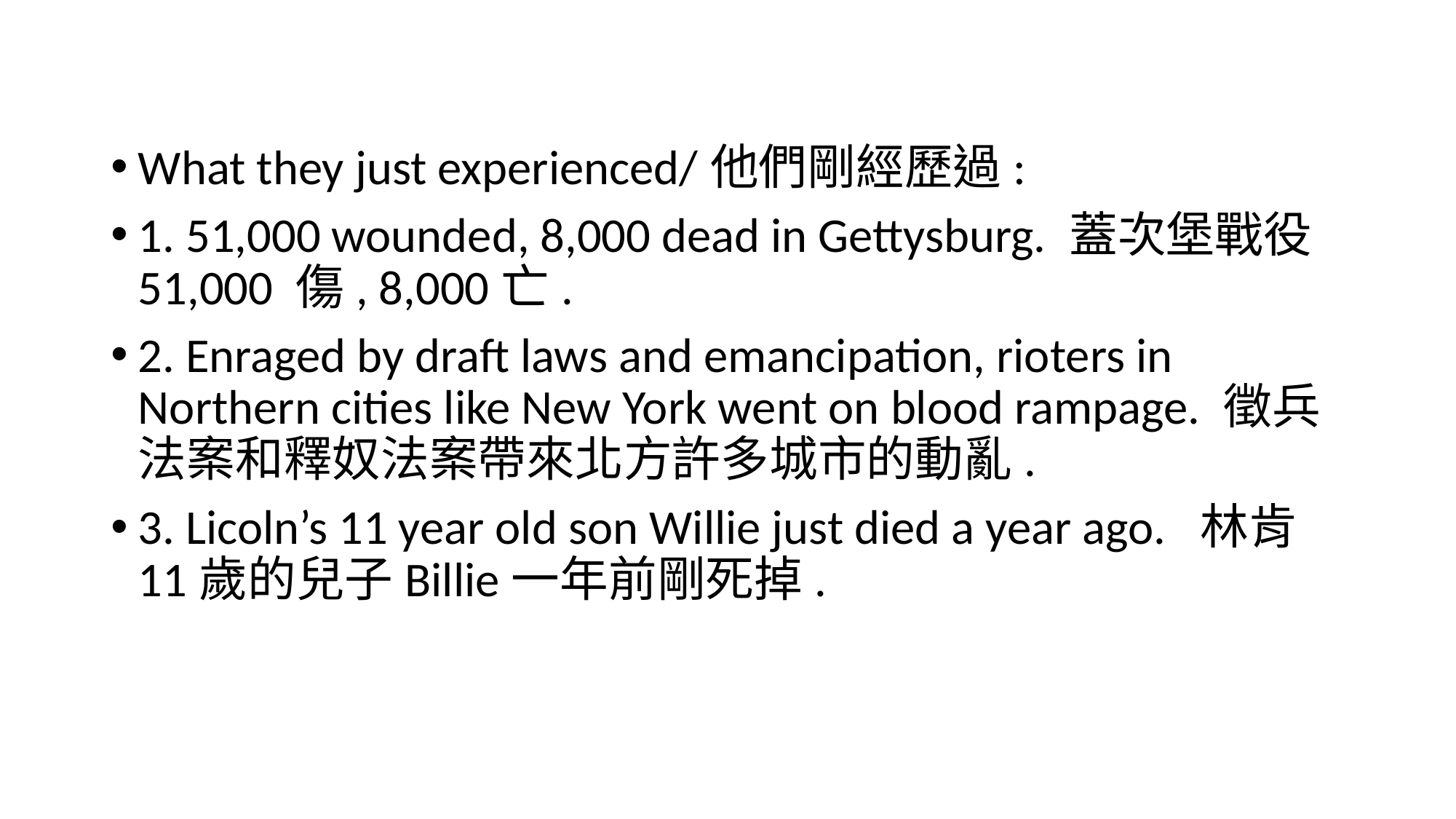

#
What they just experienced/他們剛經歷過:
1. 51,000 wounded, 8,000 dead in Gettysburg. 蓋次堡戰役 51,000 傷, 8,000亡.
2. Enraged by draft laws and emancipation, rioters in Northern cities like New York went on blood rampage. 徵兵法案和釋奴法案帶來北方許多城市的動亂.
3. Licoln’s 11 year old son Willie just died a year ago.  林肯11歲的兒子Billie一年前剛死掉.